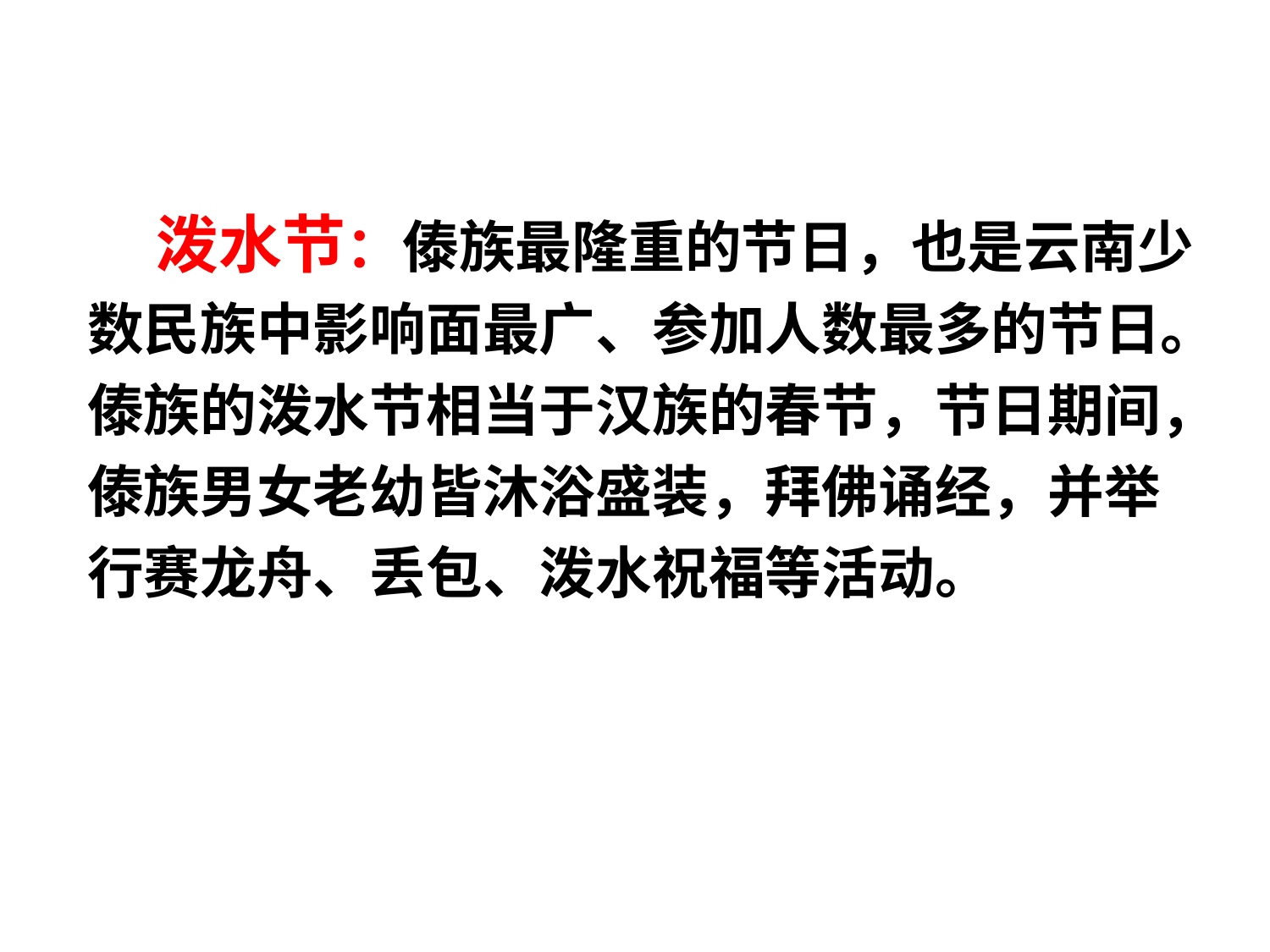

泼水节：傣族最隆重的节日，也是云南少数民族中影响面最广、参加人数最多的节日。傣族的泼水节相当于汉族的春节，节日期间，傣族男女老幼皆沐浴盛装，拜佛诵经，并举行赛龙舟、丢包、泼水祝福等活动。